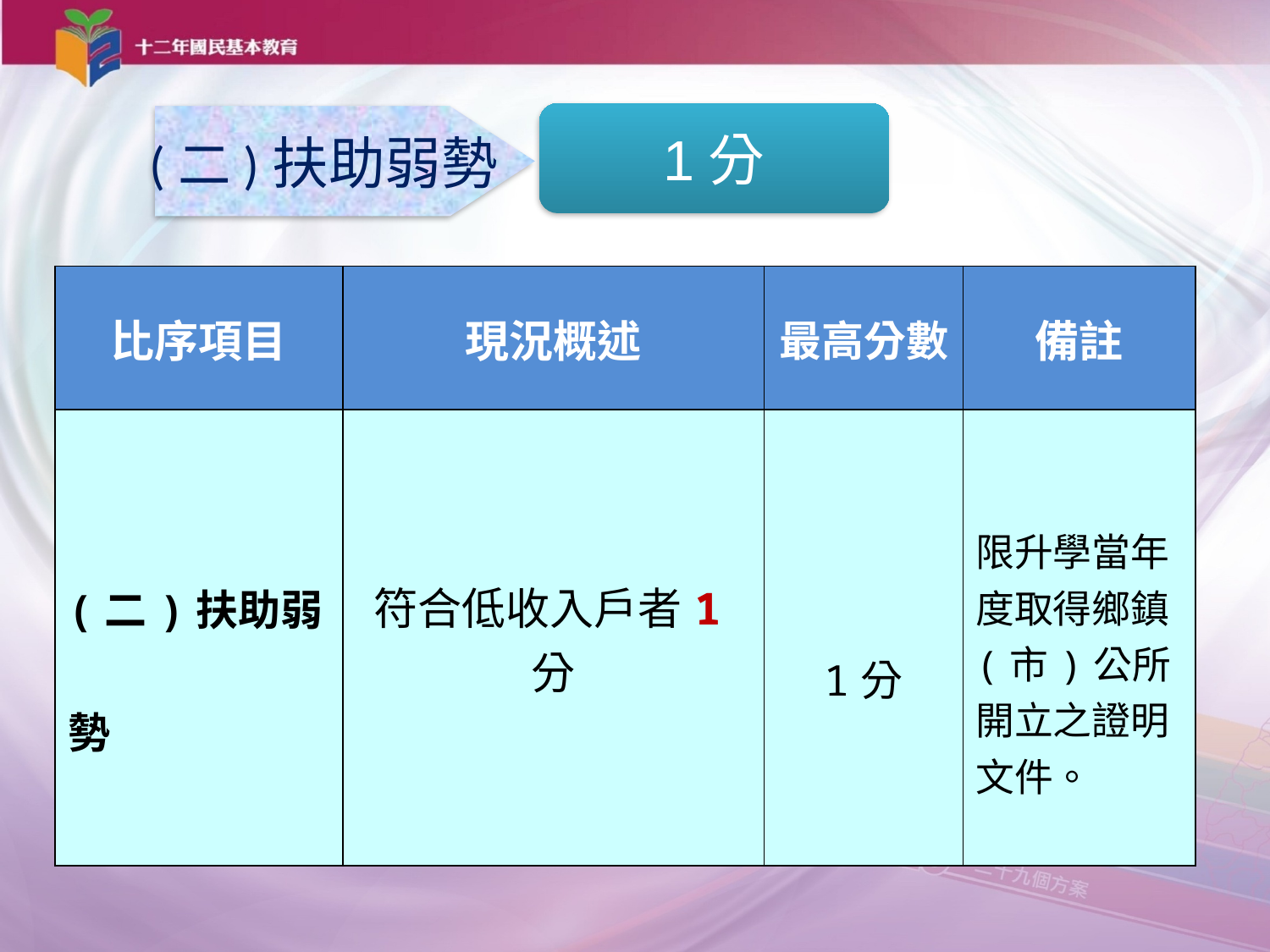

1分
(二)扶助弱勢
| 比序項目 | 現況概述 | 最高分數 | 備註 |
| --- | --- | --- | --- |
| (二)扶助弱勢 | 符合低收入戶者1分 | 1分 | 限升學當年度取得鄉鎮(市)公所開立之證明文件。 |